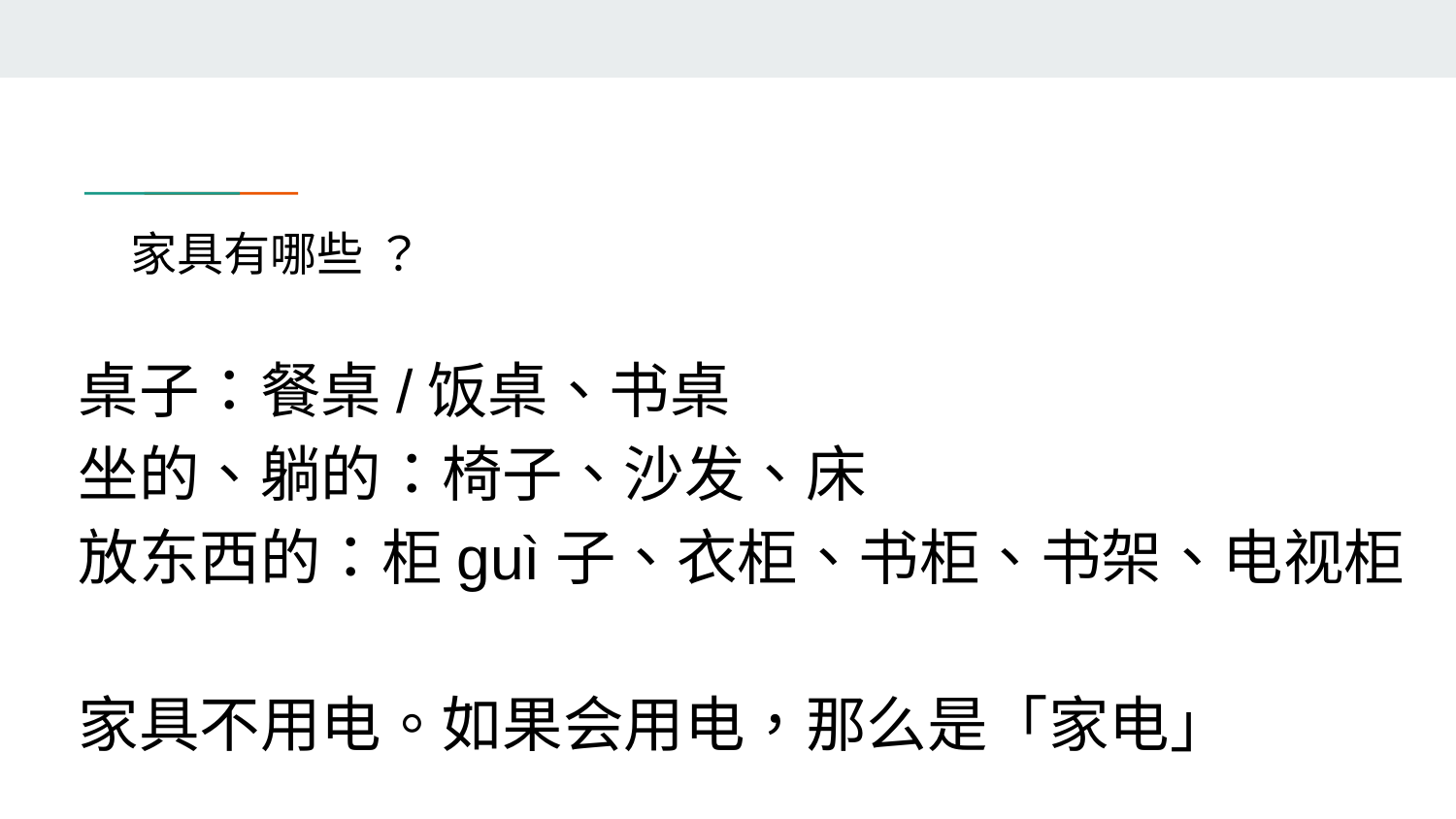

# 家具有哪些 ？
桌子：餐桌/饭桌、书桌
坐的、躺的：椅子、沙发、床
放东西的：柜guì子、衣柜、书柜、书架、电视柜

家具不用电。如果会用电，那么是「家电」